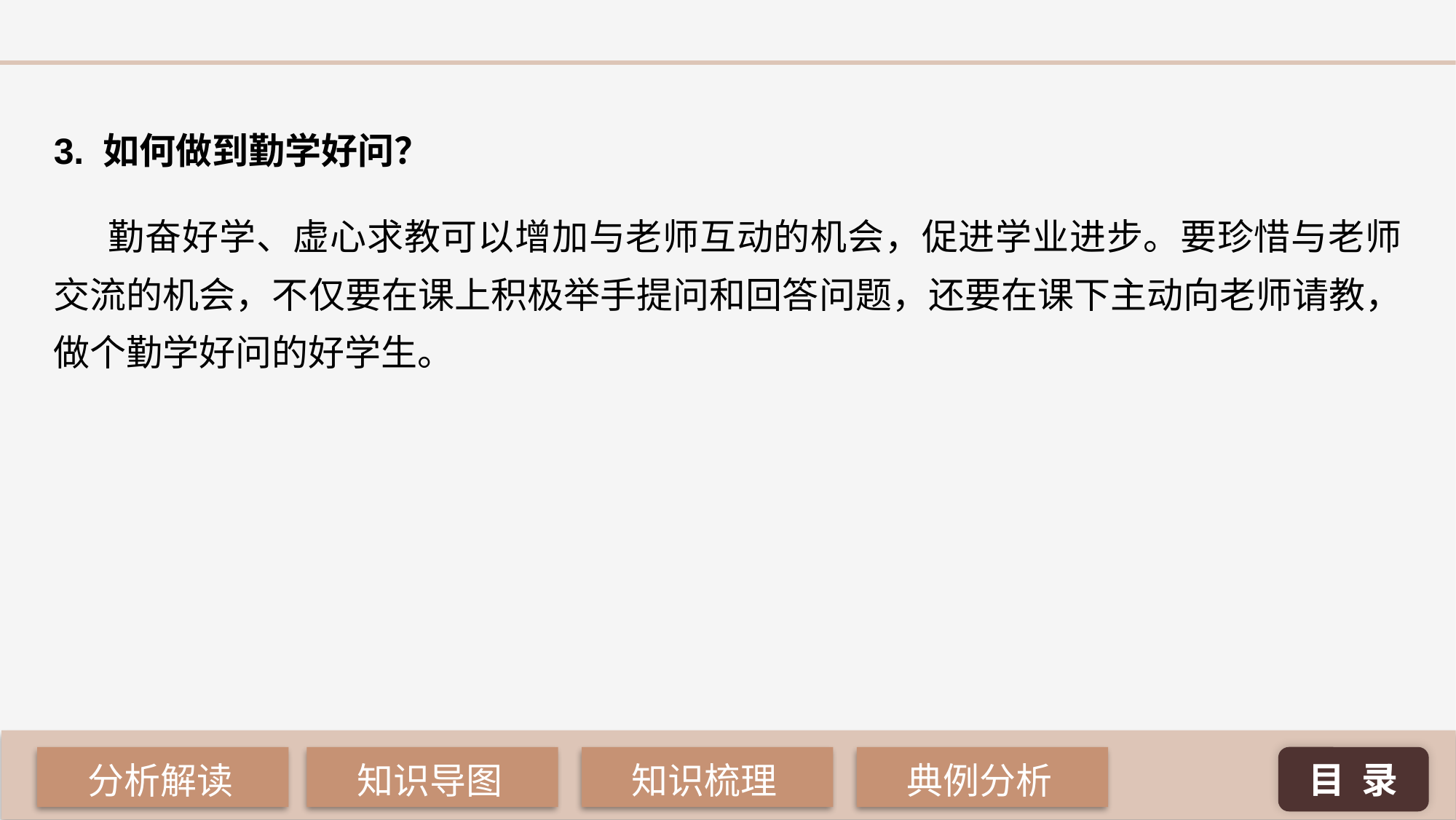

3. 如何做到勤学好问？
勤奋好学、虚心求教可以增加与老师互动的机会，促进学业进步。要珍惜与老师交流的机会，不仅要在课上积极举手提问和回答问题，还要在课下主动向老师请教，做个勤学好问的好学生。